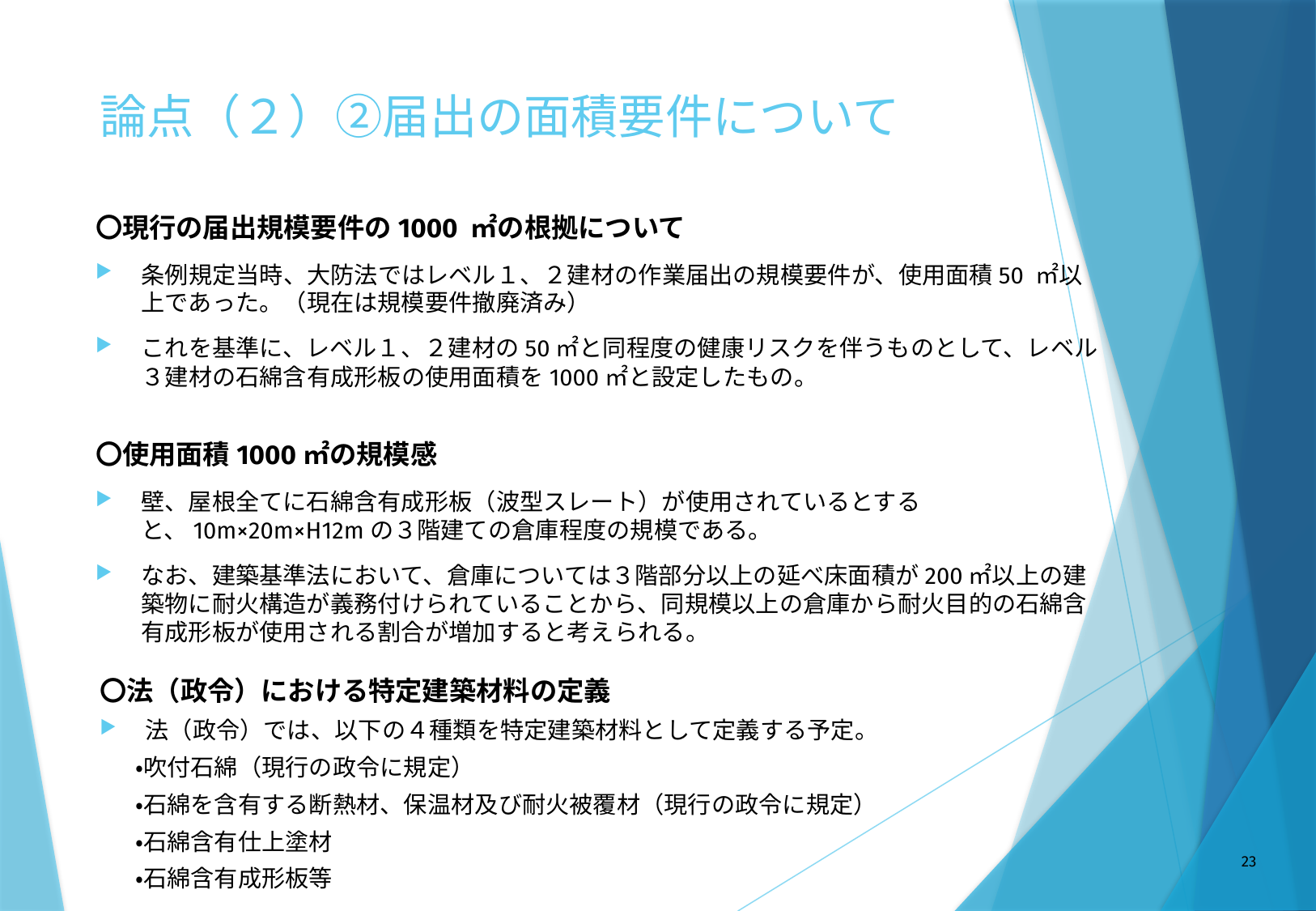

# 論点（２）②届出の面積要件について
〇現行の届出規模要件の1000 ㎡の根拠について
条例規定当時、大防法ではレベル１、２建材の作業届出の規模要件が、使用面積50 ㎡以上であった。（現在は規模要件撤廃済み）
これを基準に、レベル１、２建材の50㎡と同程度の健康リスクを伴うものとして、レベル３建材の石綿含有成形板の使用面積を1000㎡と設定したもの。
〇使用面積1000㎡の規模感
壁、屋根全てに石綿含有成形板（波型スレート）が使用されているとすると、10m×20m×H12mの３階建ての倉庫程度の規模である。
なお、建築基準法において、倉庫については３階部分以上の延べ床面積が200㎡以上の建築物に耐火構造が義務付けられていることから、同規模以上の倉庫から耐火目的の石綿含有成形板が使用される割合が増加すると考えられる。

〇法（政令）における特定建築材料の定義
法（政令）では、以下の４種類を特定建築材料として定義する予定。
・吹付石綿（現行の政令に規定）
・石綿を含有する断熱材、保温材及び耐火被覆材（現行の政令に規定）
・石綿含有仕上塗材
・石綿含有成形板等

23